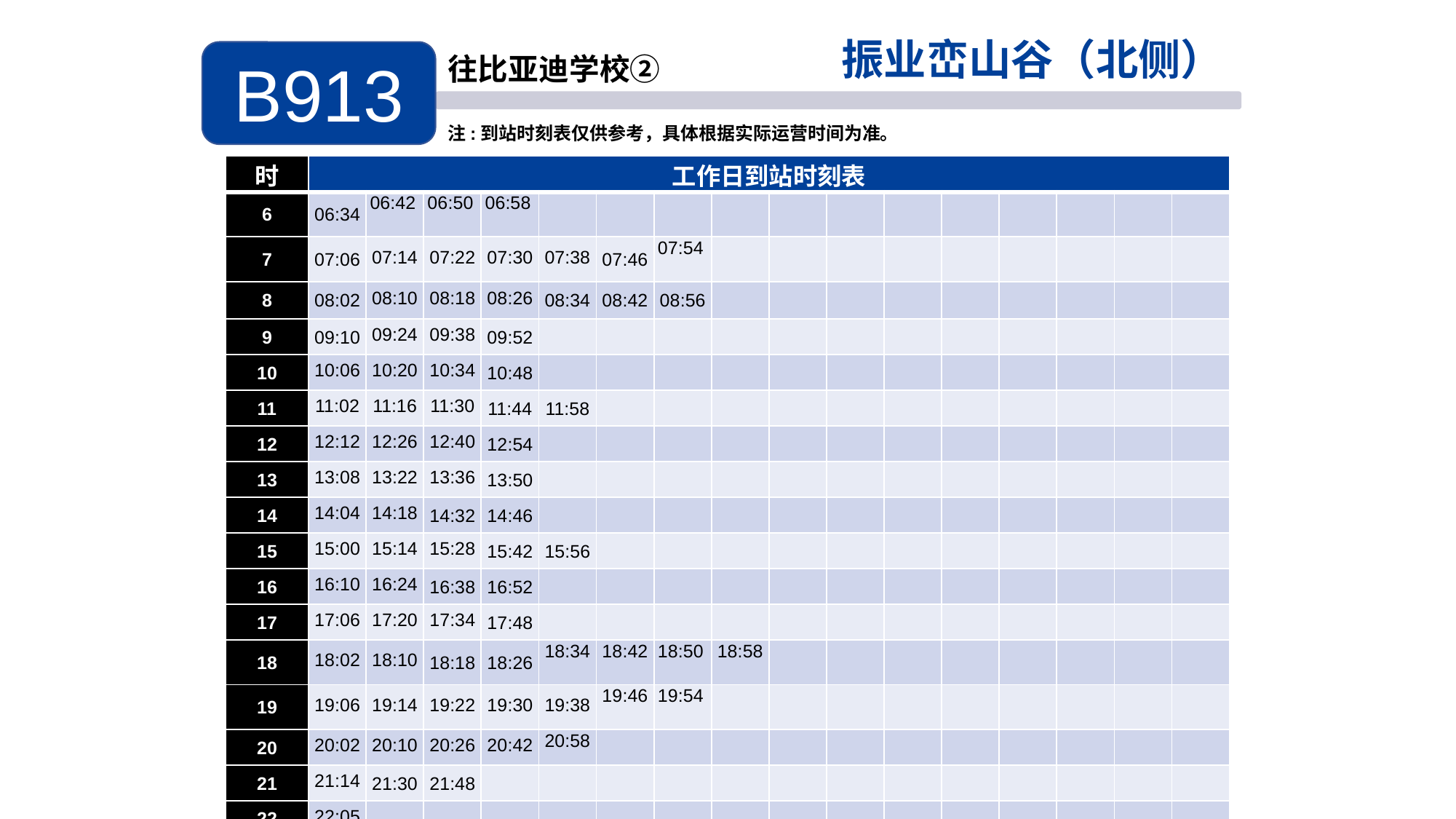

振业峦山谷（北侧）
B913
往比亚迪学校②

注:到站时刻表仅供参考，具体根据实际运营时间为准。
| 时 | 工作日到站时刻表 |  |  |  |  |  |  |  |  |  |  |  |  |  |  |  |
| --- | --- | --- | --- | --- | --- | --- | --- | --- | --- | --- | --- | --- | --- | --- | --- | --- |
| 6 | 06:34 | 06:42 | 06:50 | 06:58 |  |  |  |  |  |  |  |  |  |  |  |  |
| 7 | 07:06 | 07:14 | 07:22 | 07:30 | 07:38 | 07:46 | 07:54 |  |  |  |  |  |  |  |  |  |
| 8 | 08:02 | 08:10 | 08:18 | 08:26 | 08:34 | 08:42 | 08:56 |  |  |  |  |  |  |  |  |  |
| 9 | 09:10 | 09:24 | 09:38 | 09:52 |  |  |  |  |  |  |  |  |  |  |  |  |
| 10 | 10:06 | 10:20 | 10:34 | 10:48 |  |  |  |  |  |  |  |  |  |  |  |  |
| 11 | 11:02 | 11:16 | 11:30 | 11:44 | 11:58 |  |  |  |  |  |  |  |  |  |  |  |
| 12 | 12:12 | 12:26 | 12:40 | 12:54 |  |  |  |  |  |  |  |  |  |  |  |  |
| 13 | 13:08 | 13:22 | 13:36 | 13:50 |  |  |  |  |  |  |  |  |  |  |  |  |
| 14 | 14:04 | 14:18 | 14:32 | 14:46 |  |  |  |  |  |  |  |  |  |  |  |  |
| 15 | 15:00 | 15:14 | 15:28 | 15:42 | 15:56 |  |  |  |  |  |  |  |  |  |  |  |
| 16 | 16:10 | 16:24 | 16:38 | 16:52 |  |  |  |  |  |  |  |  |  |  |  |  |
| 17 | 17:06 | 17:20 | 17:34 | 17:48 |  |  |  |  |  |  |  |  |  |  |  |  |
| 18 | 18:02 | 18:10 | 18:18 | 18:26 | 18:34 | 18:42 | 18:50 | 18:58 |  |  |  |  |  |  |  |  |
| 19 | 19:06 | 19:14 | 19:22 | 19:30 | 19:38 | 19:46 | 19:54 |  |  |  |  |  |  |  |  |  |
| 20 | 20:02 | 20:10 | 20:26 | 20:42 | 20:58 |  |  |  |  |  |  |  |  |  |  |  |
| 21 | 21:14 | 21:30 | 21:48 |  |  |  |  |  |  |  |  |  |  |  |  |  |
| 22 | 22:05 |  |  |  |  |  |  |  |  |  |  |  |  |  |  |  |